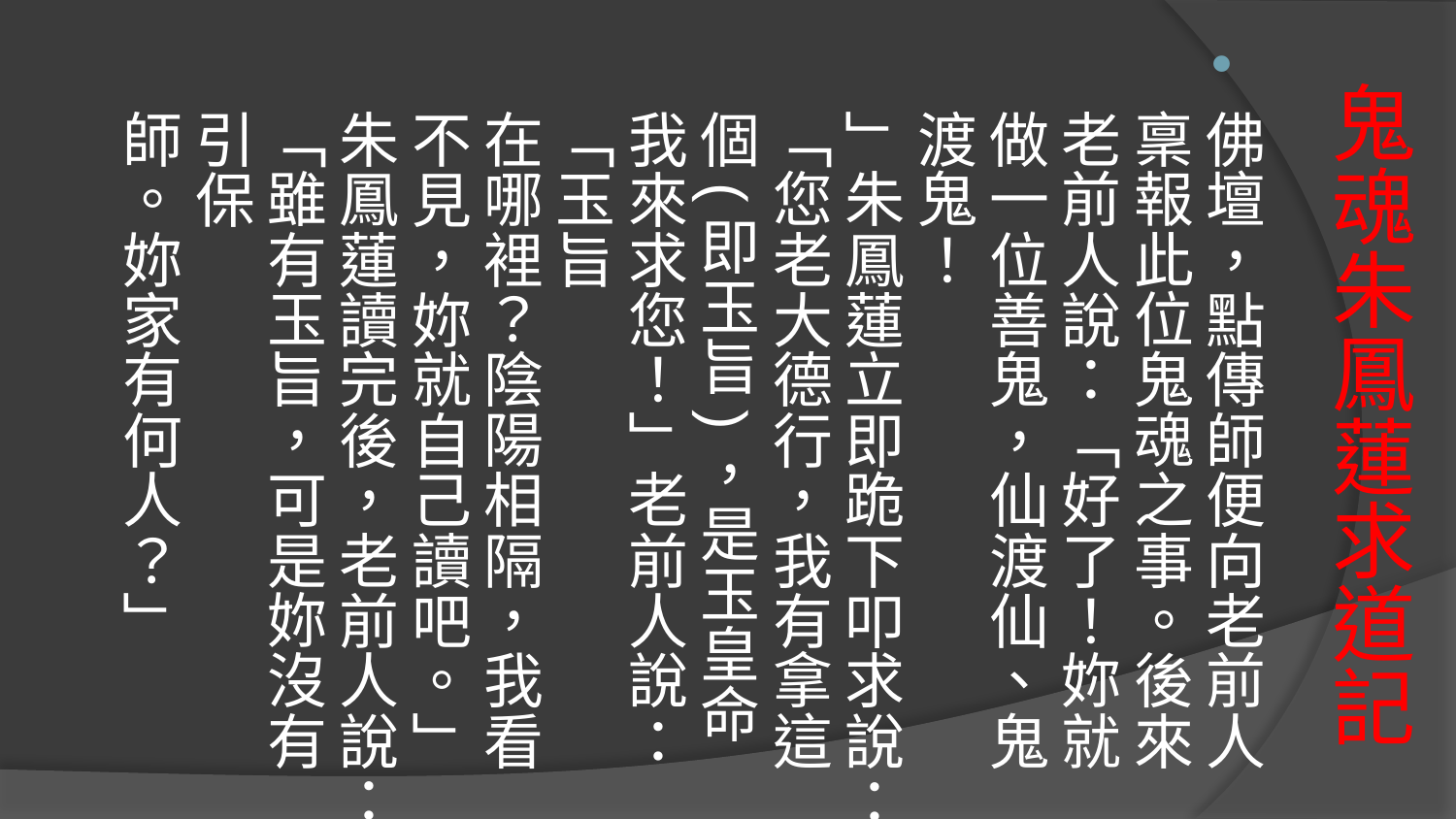

佛壇，點傳師便向老前人稟報此位鬼魂之事。後來老前人說：「好了！妳就做一位善鬼，仙渡仙、鬼渡鬼！
」朱鳳蓮立即跪下叩求說：「您老大德行，我有拿這個(即玉旨)，是玉皇命我來求您！」老前人說：「玉旨
在哪裡？陰陽相隔，我看不見，妳就自己讀吧。」朱鳳蓮讀完後，老前人說：「雖有玉旨，可是妳沒有引保
師。妳家有何人？」

# 鬼魂朱鳳蓮求道記